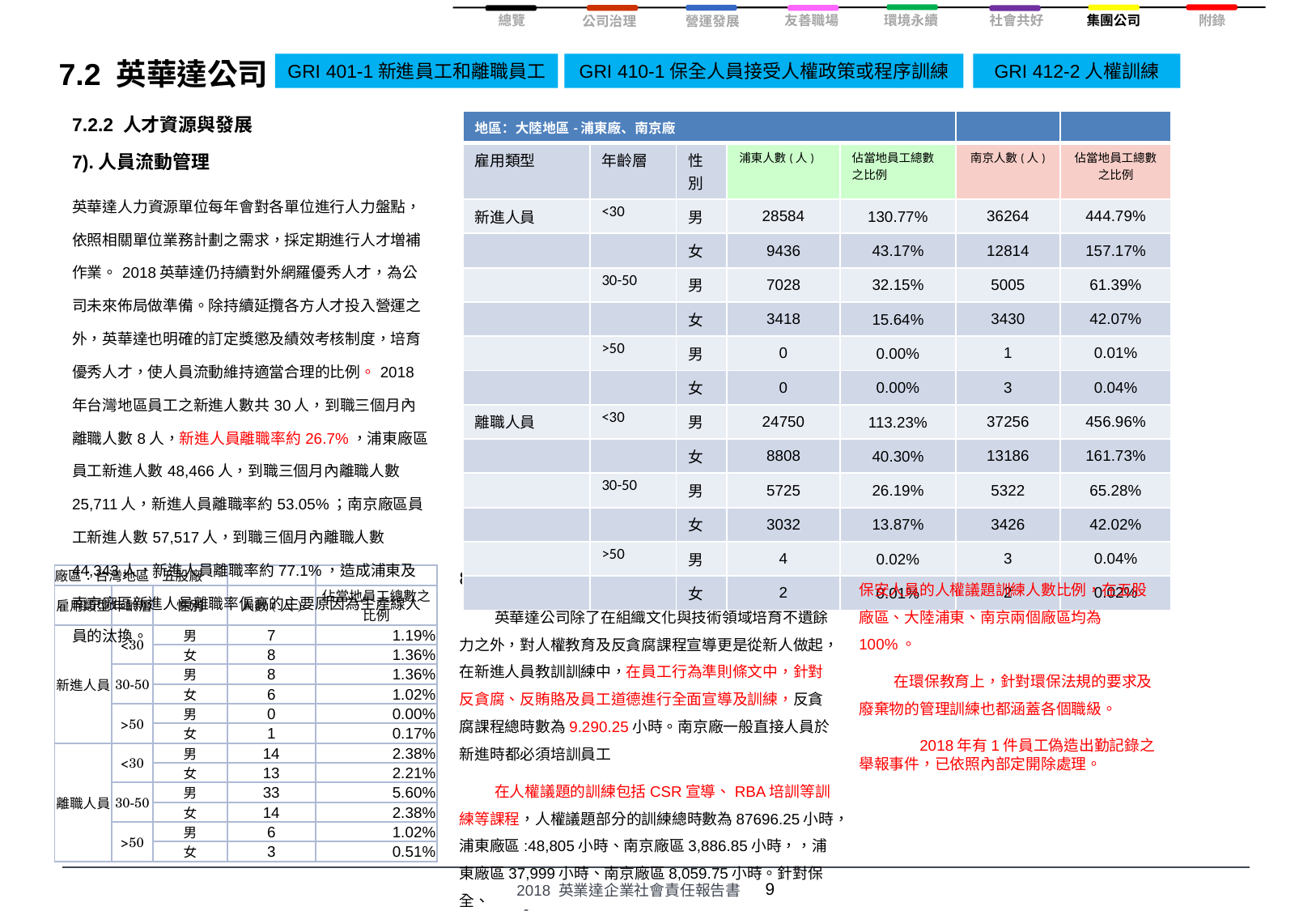

# 7.2 英華達公司
GRI 401-1新進員工和離職員工
GRI 410-1保全人員接受人權政策或程序訓練
GRI 412-2人權訓練

7.2.2 人才資源與發展
7).人員流動管理
英華達人力資源單位每年會對各單位進行人力盤點，依照相關單位業務計劃之需求，採定期進行人才増補作業。2018英華達仍持續對外網羅優秀人才，為公司未來佈局做準備。除持續延攬各方人才投入營運之外，英華達也明確的訂定獎懲及績效考核制度，培育優秀人才，使人員流動維持適當合理的比例。2018年台灣地區員工之新進人數共30人，到職三個月內離職人數8人，新進人員離職率約26.7%，浦東廠區員工新進人數48,466人，到職三個月內離職人數25,711人，新進人員離職率約53.05%；南京廠區員工新進人數57,517人，到職三個月內離職人數44,343人，新進人員離職率約77.1%，造成浦東及南京廠區新進人員離職率偏高的主要原因為生產線人員的汰換。
| 地區：大陸地區-浦東廠、南京廠 |  |  |  |  |  |  |
| --- | --- | --- | --- | --- | --- | --- |
| 雇用類型 | 年齡層 | 性別 | 浦東人數(人) | 佔當地員工總數之比例 | 南京人數(人) | 佔當地員工總數之比例 |
| 新進人員 | <30 | 男 | 28584 | 130.77% | 36264 | 444.79% |
|  |  | 女 | 9436 | 43.17% | 12814 | 157.17% |
|  | 30-50 | 男 | 7028 | 32.15% | 5005 | 61.39% |
|  |  | 女 | 3418 | 15.64% | 3430 | 42.07% |
|  | >50 | 男 | 0 | 0.00% | 1 | 0.01% |
|  |  | 女 | 0 | 0.00% | 3 | 0.04% |
| 離職人員 | <30 | 男 | 24750 | 113.23% | 37256 | 456.96% |
|  |  | 女 | 8808 | 40.30% | 13186 | 161.73% |
|  | 30-50 | 男 | 5725 | 26.19% | 5322 | 65.28% |
|  |  | 女 | 3032 | 13.87% | 3426 | 42.02% |
|  | >50 | 男 | 4 | 0.02% | 3 | 0.04% |
|  |  | 女 | 2 | 0.01% | 2 | 0.02% |
8.)反貪腐、人權特定議題教育
英華達公司除了在組織文化與技術領域培育不遺餘力之外，對人權教育及反貪腐課程宣導更是從新人做起，在新進人員教訓訓練中，在員工行為準則條文中，針對反貪腐、反賄賂及員工道德進行全面宣導及訓練，反貪腐課程總時數為9.290.25小時。南京廠一般直接人員於新進時都必須培訓員工
在人權議題的訓練包括CSR宣導、RBA培訓等訓練等課程，人權議題部分的訓練總時數為87696.25小時，浦東廠區:48,805小時、南京廠區3,886.85小時，，浦東廠區37,999小時、南京廠區8,059.75小時。針對保全、
| 廠區：台灣地區-五股廠 |  |  |  |  |
| --- | --- | --- | --- | --- |
| 雇用類型 | 年齡層 | 性別 | 人數(人) | 佔當地員工總數之比例 |
| 新進人員 | <30 | 男 | 7 | 1.19% |
|  |  | 女 | 8 | 1.36% |
|  | 30-50 | 男 | 8 | 1.36% |
|  |  | 女 | 6 | 1.02% |
|  | >50 | 男 | 0 | 0.00% |
|  |  | 女 | 1 | 0.17% |
| 離職人員 | <30 | 男 | 14 | 2.38% |
|  |  | 女 | 13 | 2.21% |
|  | 30-50 | 男 | 33 | 5.60% |
|  |  | 女 | 14 | 2.38% |
|  | >50 | 男 | 6 | 1.02% |
|  |  | 女 | 3 | 0.51% |
保安人員的人權議題訓練人數比例，在五股廠區、大陸浦東、南京兩個廠區均為100%。
在環保教育上，針對環保法規的要求及廢棄物的管理訓練也都涵蓋各個職級。

      2018年有1件員工偽造出勤記錄之舉報事件，已依照內部定開除處理。